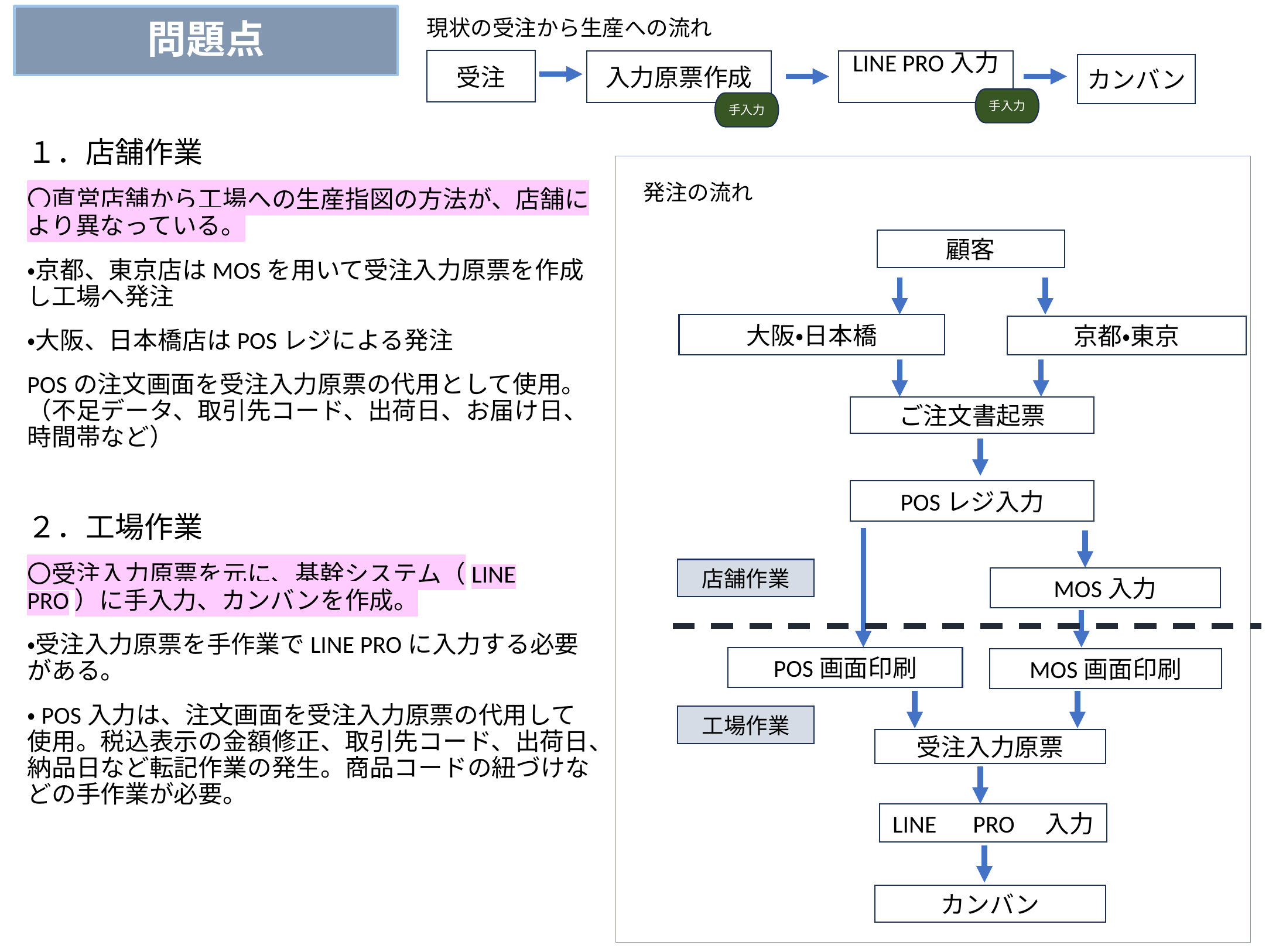

# 問題点
現状の受注から生産への流れ
受注
LINE PRO入力
入力原票作成
カンバン
手入力
手入力
１．店舗作業
〇直営店舗から工場への生産指図の方法が、店舗により異なっている。
・京都、東京店はMOSを用いて受注入力原票を作成し工場へ発注
・大阪、日本橋店はPOSレジによる発注
POSの注文画面を受注入力原票の代用として使用。（不足データ、取引先コード、出荷日、お届け日、時間帯など）

２．工場作業
〇受注入力原票を元に、基幹システム（LINE PRO）に手入力、カンバンを作成。
・受注入力原票を手作業でLINE PROに入力する必要がある。
・POS入力は、注文画面を受注入力原票の代用して使用。税込表示の金額修正、取引先コード、出荷日、納品日など転記作業の発生。商品コードの紐づけなどの手作業が必要。

発注の流れ
顧客
大阪・日本橋
京都・東京
ご注文書起票
POSレジ入力
店舗作業
MOS入力
POS画面印刷
MOS画面印刷
工場作業
受注入力原票
LINE　PRO　入力
カンバン